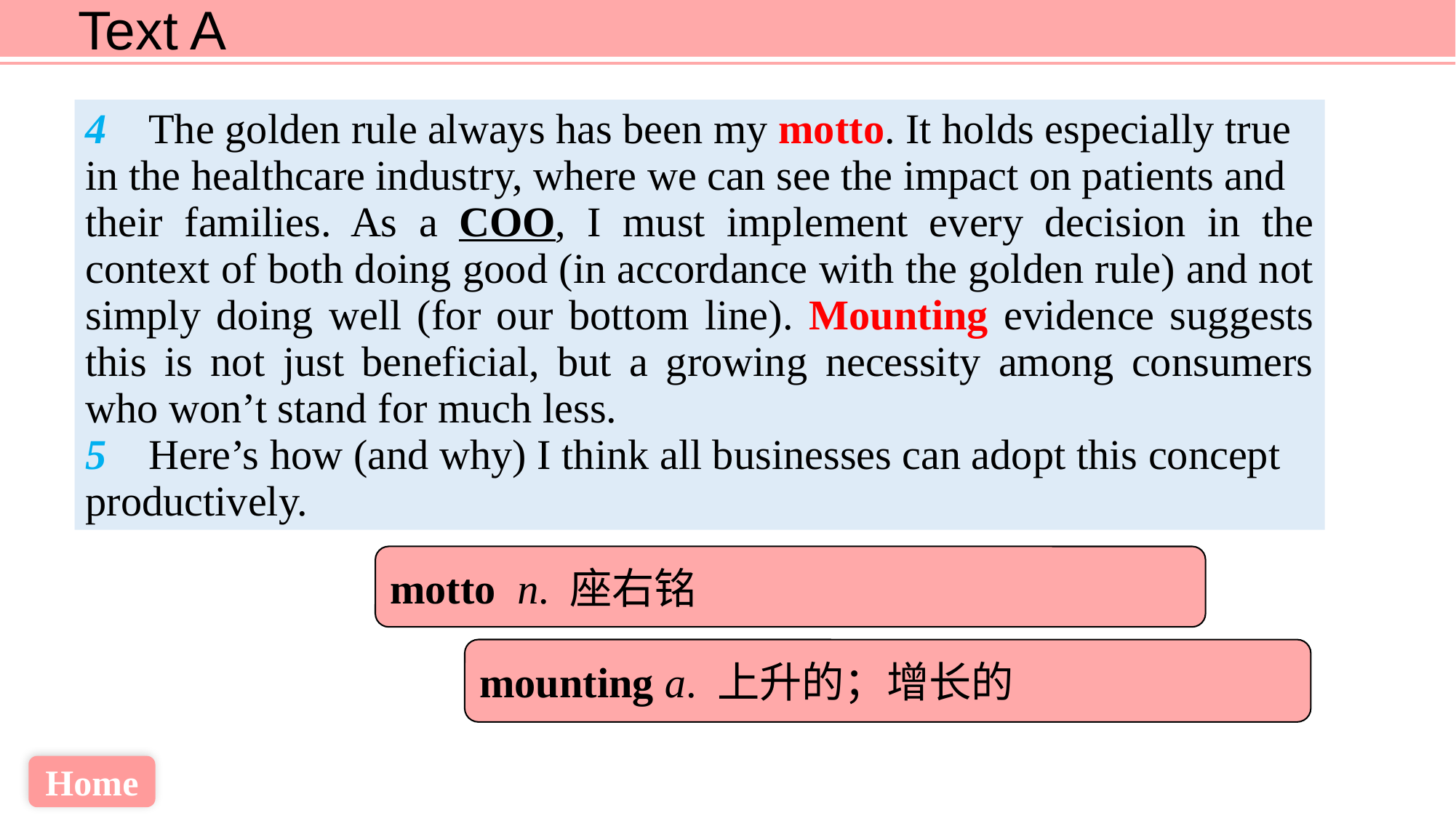

4    The golden rule always has been my motto. It holds especially true
in the healthcare industry, where we can see the impact on patients and
their families. As a COO, I must implement every decision in the context of both doing good (in accordance with the golden rule) and not simply doing well (for our bottom line). Mounting evidence suggests this is not just beneficial, but a growing necessity among consumers who won’t stand for much less.
5    Here’s how (and why) I think all businesses can adopt this concept
productively.

motto  n. 座右铭
mounting a. 上升的；增长的